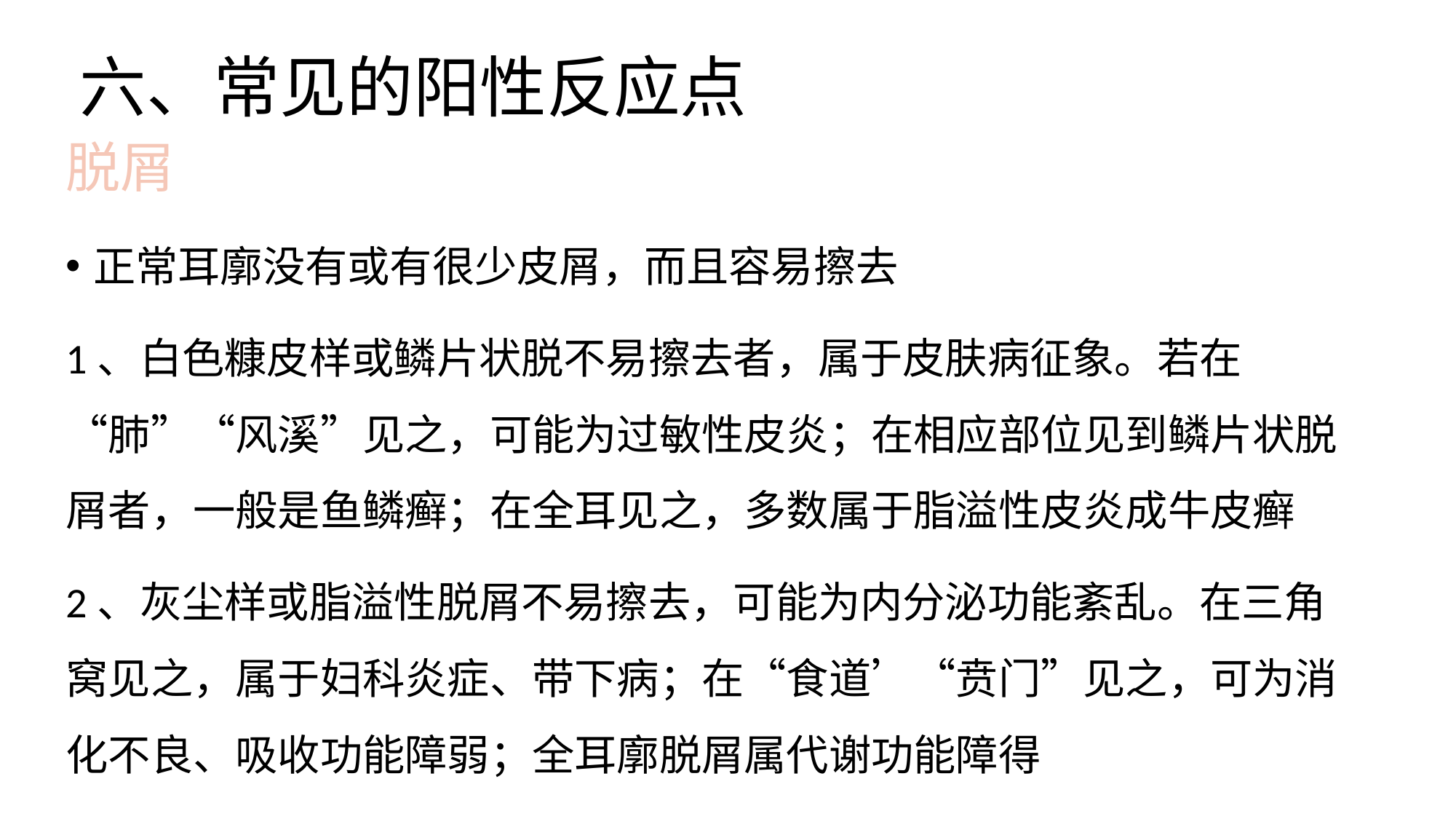

# 六、常见的阳性反应点
脱屑
正常耳廓没有或有很少皮屑，而且容易擦去
1、白色糠皮样或鳞片状脱不易擦去者，属于皮肤病征象。若在“肺”“风溪”见之，可能为过敏性皮炎；在相应部位见到鳞片状脱屑者，一般是鱼鳞癣；在全耳见之，多数属于脂溢性皮炎成牛皮癣
2、灰尘样或脂溢性脱屑不易擦去，可能为内分泌功能紊乱。在三角窝见之，属于妇科炎症、带下病；在“食道’“贲门”见之，可为消化不良、吸收功能障弱；全耳廓脱屑属代谢功能障得